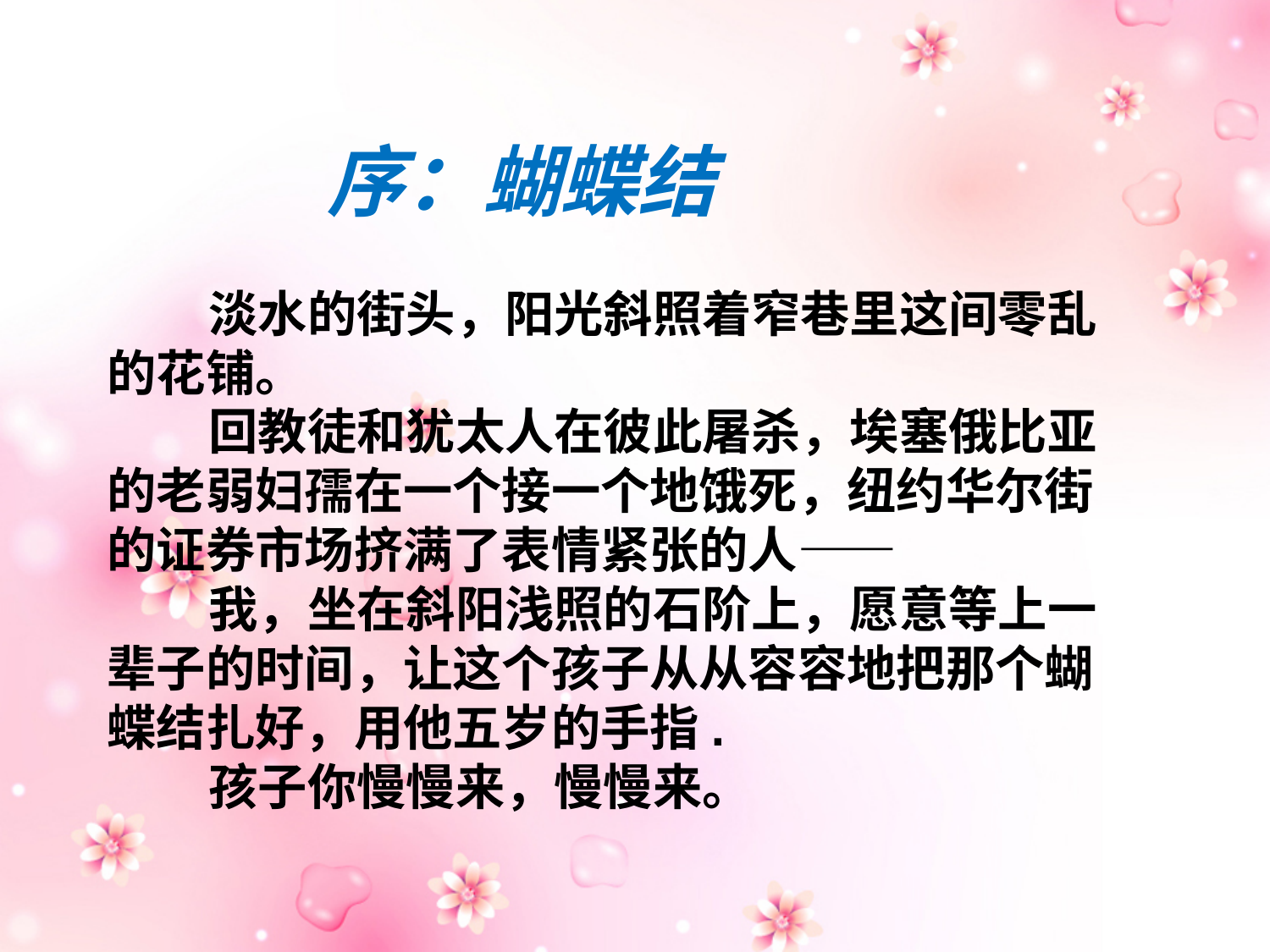

序：蝴蝶结
        淡水的街头，阳光斜照着窄巷里这间零乱的花铺。
        回教徒和犹太人在彼此屠杀，埃塞俄比亚的老弱妇孺在一个接一个地饿死，纽约华尔街的证券市场挤满了表情紧张的人——
        我，坐在斜阳浅照的石阶上，愿意等上一辈子的时间，让这个孩子从从容容地把那个蝴蝶结扎好，用他五岁的手指.
        孩子你慢慢来，慢慢来。